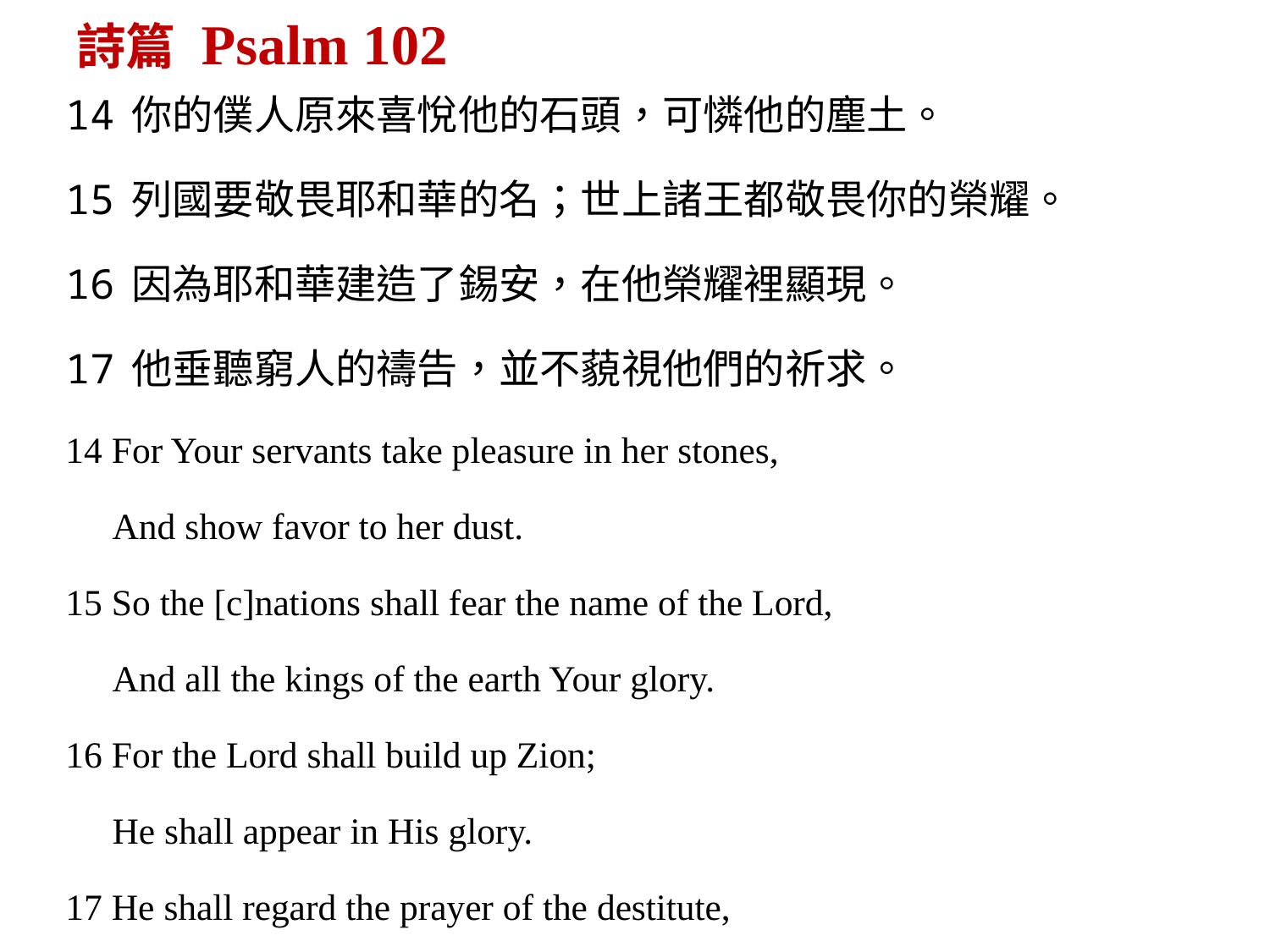

詩篇 Psalm 102
14你的僕人原來喜悅他的石頭，可憐他的塵土。
15列國要敬畏耶和華的名；世上諸王都敬畏你的榮耀。
16因為耶和華建造了錫安，在他榮耀裡顯現。
17他垂聽窮人的禱告，並不藐視他們的祈求。
14 For Your servants take pleasure in her stones,
     And show favor to her dust.
15 So the [c]nations shall fear the name of the Lord,
     And all the kings of the earth Your glory.
16 For the Lord shall build up Zion;
     He shall appear in His glory.
17 He shall regard the prayer of the destitute,
     And shall not despise their prayer.